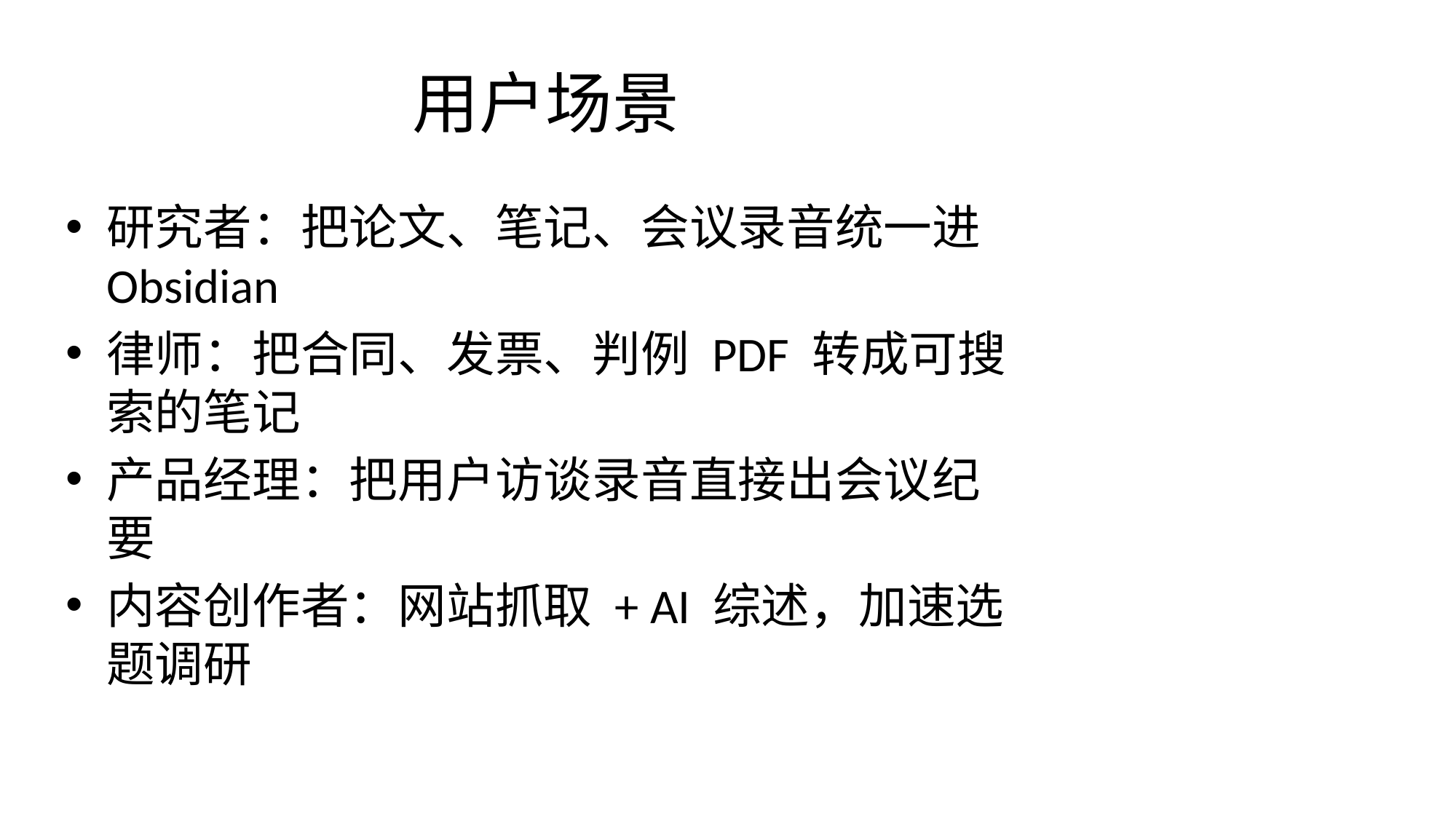

# 用户场景
研究者：把论文、笔记、会议录音统一进 Obsidian
律师：把合同、发票、判例 PDF 转成可搜索的笔记
产品经理：把用户访谈录音直接出会议纪要
内容创作者：网站抓取 + AI 综述，加速选题调研